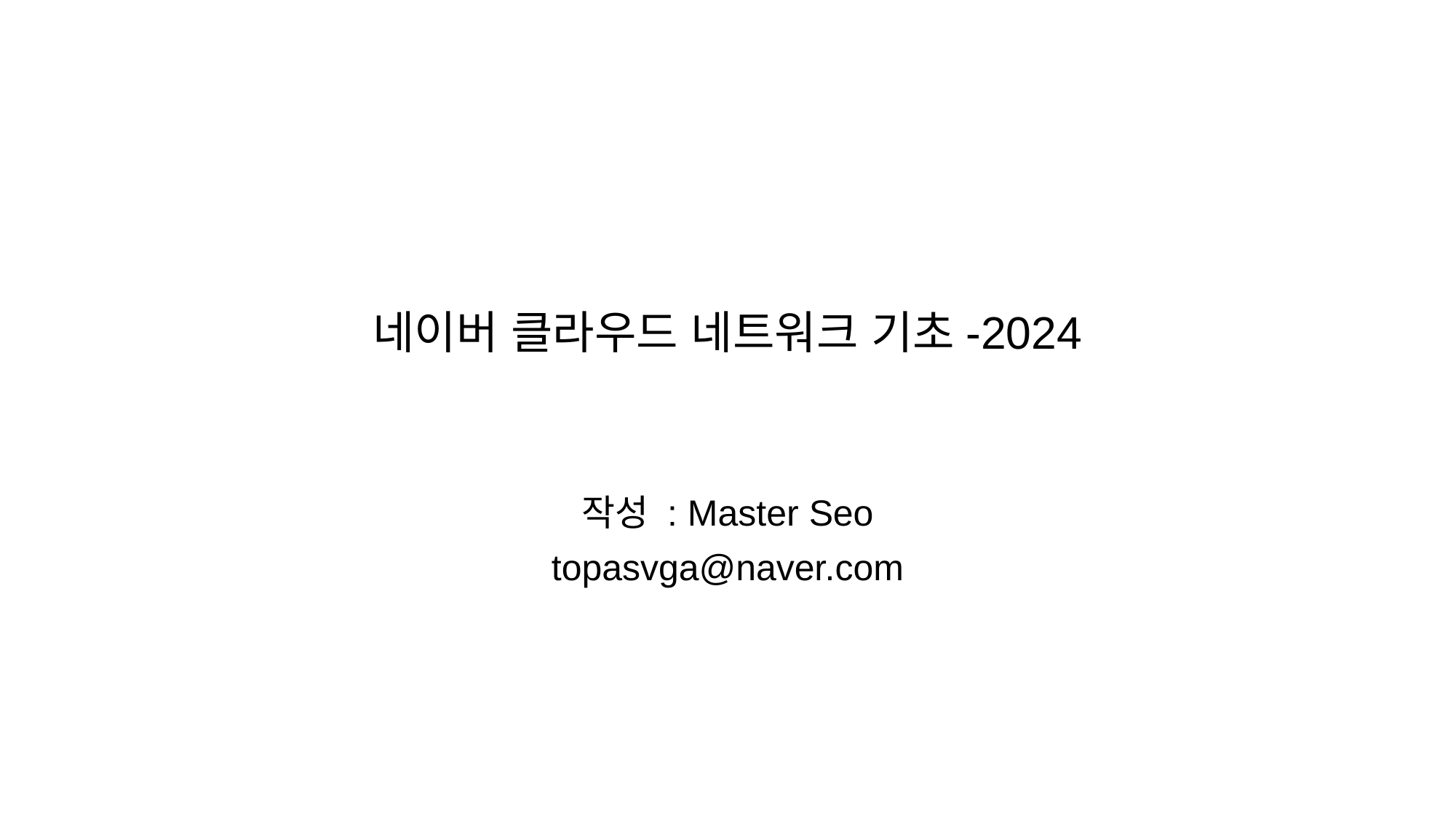

# 네이버 클라우드 네트워크 기초-2024

작성 : Master Seo
topasvga@naver.com